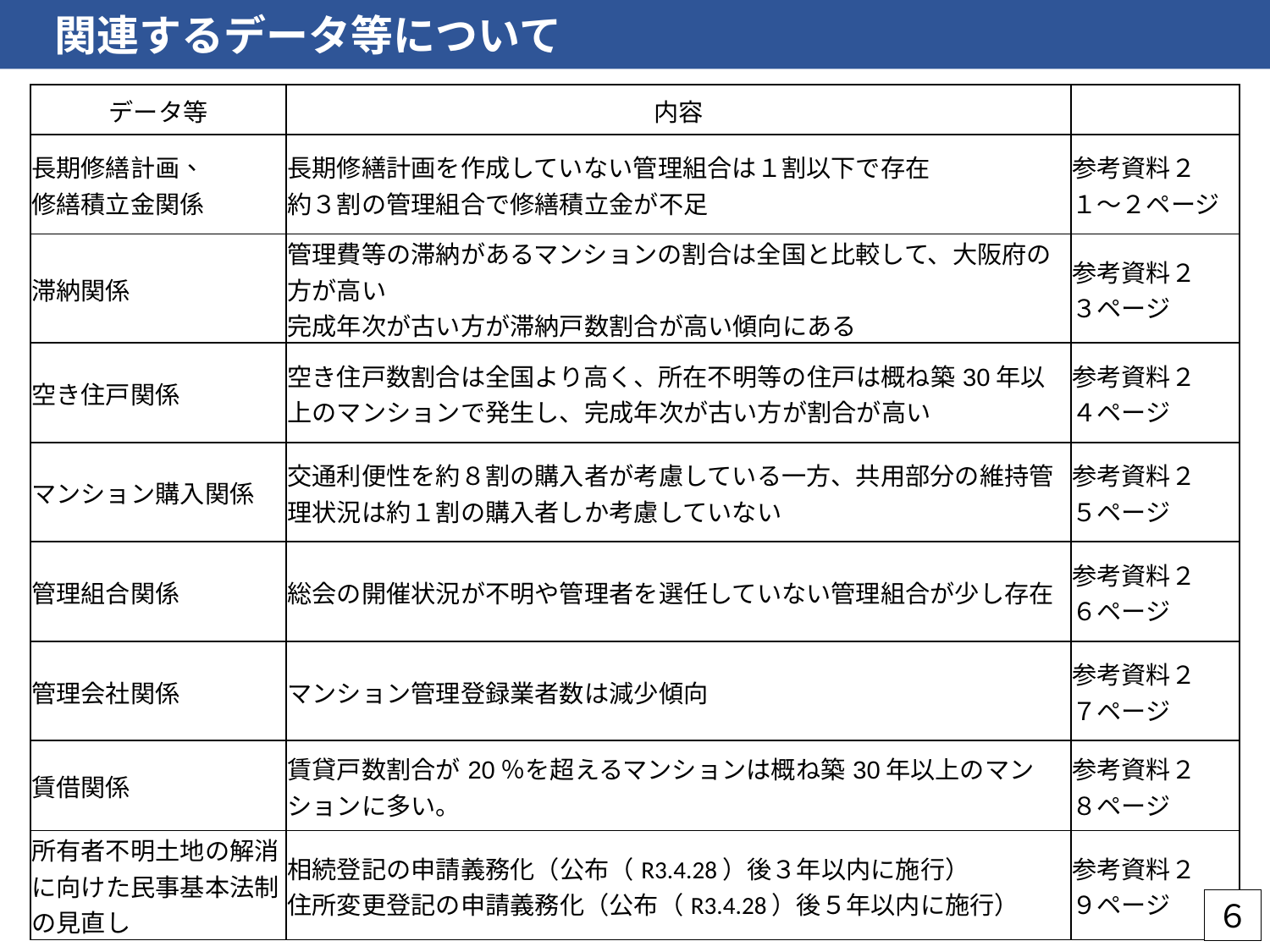

関連するデータ等について
| データ等 | 内容 |  |
| --- | --- | --- |
| 長期修繕計画、 修繕積立金関係 | 長期修繕計画を作成していない管理組合は１割以下で存在 約３割の管理組合で修繕積立金が不足 | 参考資料２ １～２ページ |
| 滞納関係 | 管理費等の滞納があるマンションの割合は全国と比較して、大阪府の方が高い 完成年次が古い方が滞納戸数割合が高い傾向にある | 参考資料２ ３ページ |
| 空き住戸関係 | 空き住戸数割合は全国より高く、所在不明等の住戸は概ね築30年以上のマンションで発生し、完成年次が古い方が割合が高い | 参考資料２ ４ページ |
| マンション購入関係 | 交通利便性を約８割の購入者が考慮している一方、共用部分の維持管理状況は約１割の購入者しか考慮していない | 参考資料２ ５ページ |
| 管理組合関係 | 総会の開催状況が不明や管理者を選任していない管理組合が少し存在 | 参考資料２ ６ページ |
| 管理会社関係 | マンション管理登録業者数は減少傾向 | 参考資料２ ７ページ |
| 賃借関係 | 賃貸戸数割合が20％を超えるマンションは概ね築30年以上のマンションに多い。 | 参考資料２ ８ページ |
| 所有者不明土地の解消に向けた民事基本法制の見直し | 相続登記の申請義務化（公布（R3.4.28）後３年以内に施行） 住所変更登記の申請義務化（公布（R3.4.28）後５年以内に施行） | 参考資料２ ９ページ |
６